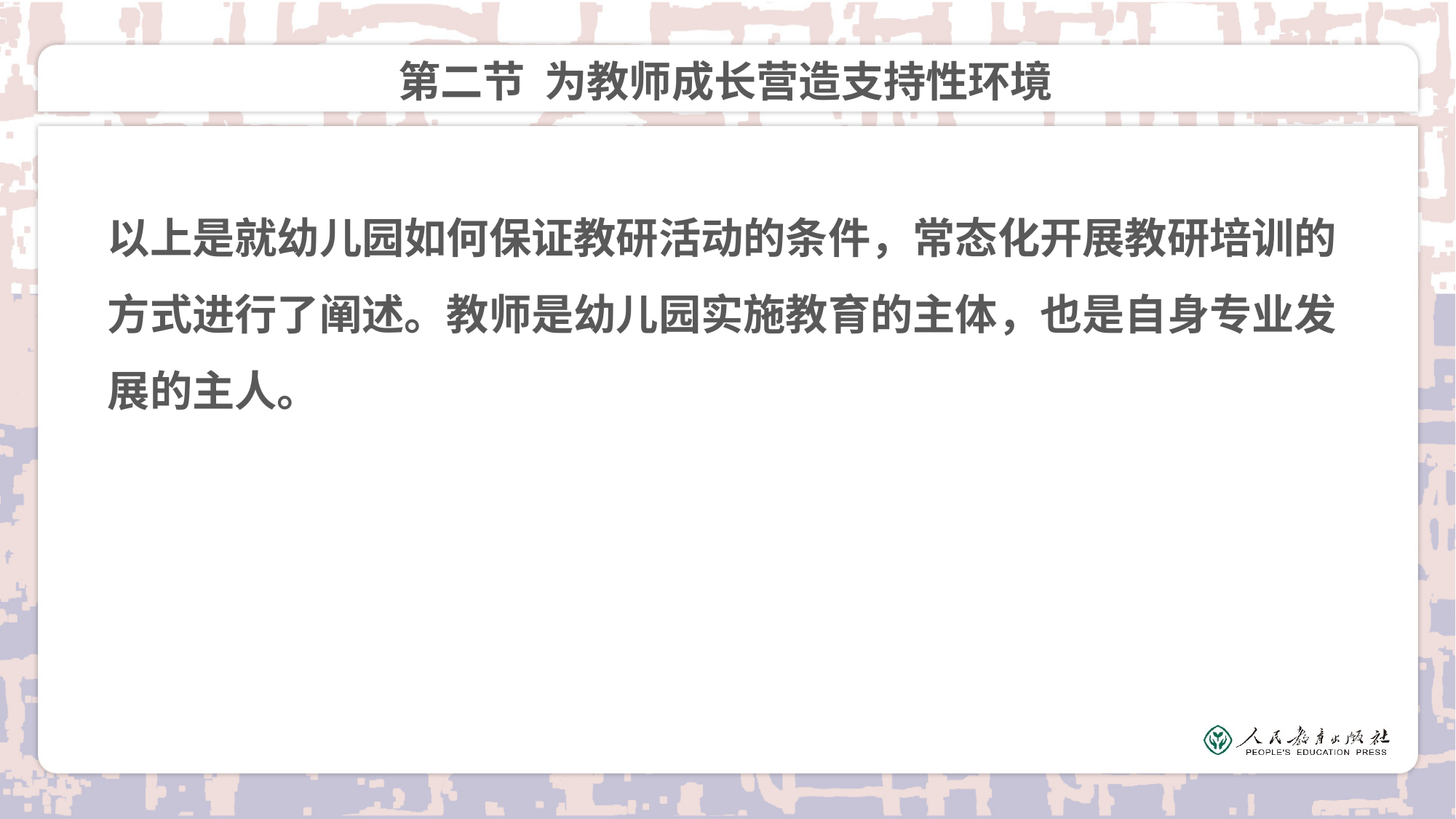

# 第二节  为教师成长营造支持性环境
以上是就幼儿园如何保证教研活动的条件，常态化开展教研培训的方式进行了阐述。教师是幼儿园实施教育的主体，也是自身专业发展的主人。